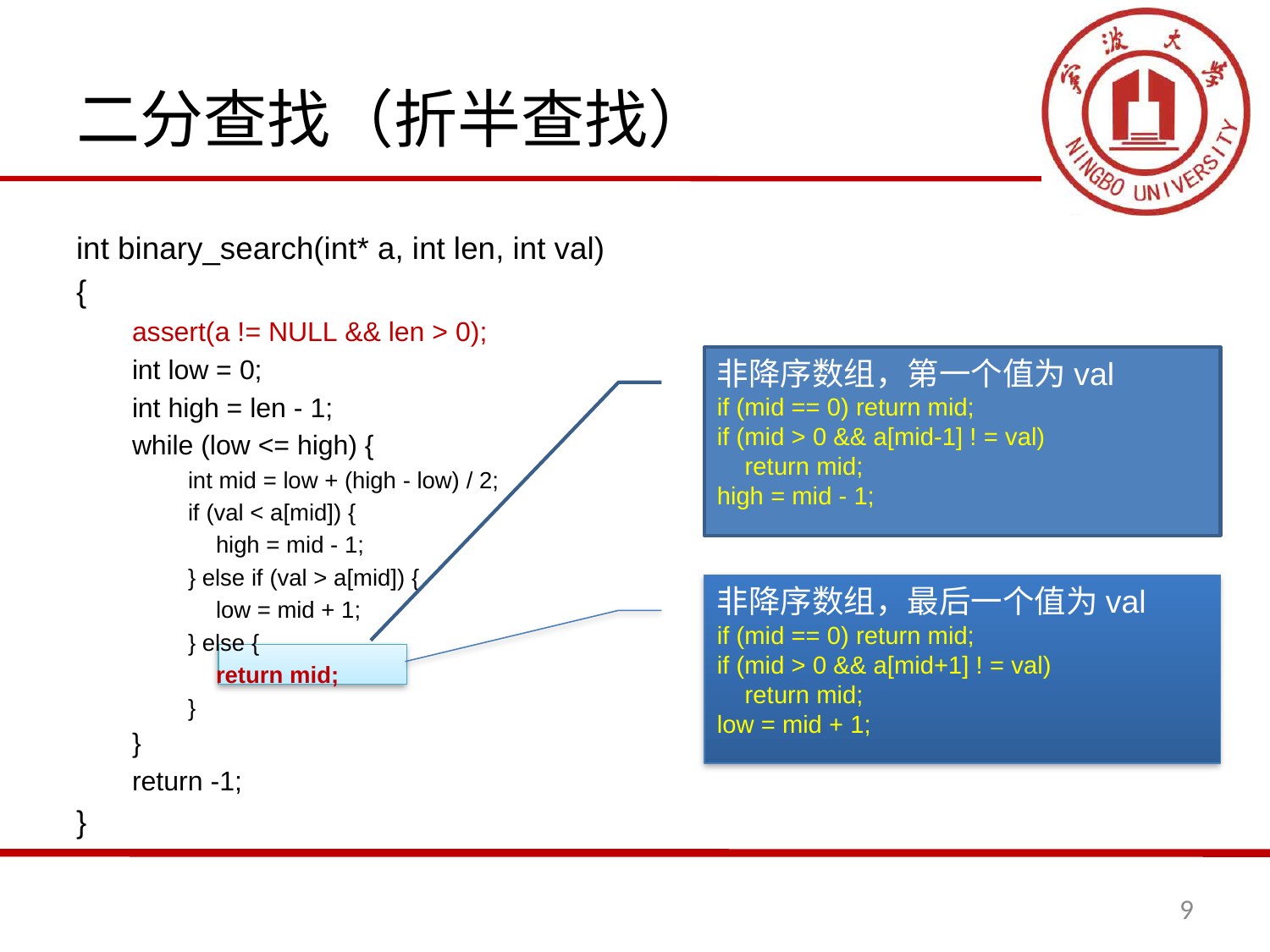

# 二分查找（折半查找）
int binary_search(int* a, int len, int val)
{
assert(a != NULL && len > 0);
int low = 0;
int high = len - 1;
while (low <= high) {
int mid = low + (high - low) / 2;
if (val < a[mid]) {
	high = mid - 1;
} else if (val > a[mid]) {
	low = mid + 1;
} else {
	return mid;
}
}
return -1;
}
非降序数组，第一个值为val
if (mid == 0) return mid;
if (mid > 0 && a[mid-1] ! = val) 
    return mid;
high = mid - 1;
非降序数组，最后一个值为val
if (mid == 0) return mid;
if (mid > 0 && a[mid+1] ! = val) 
    return mid;
low = mid + 1;

9